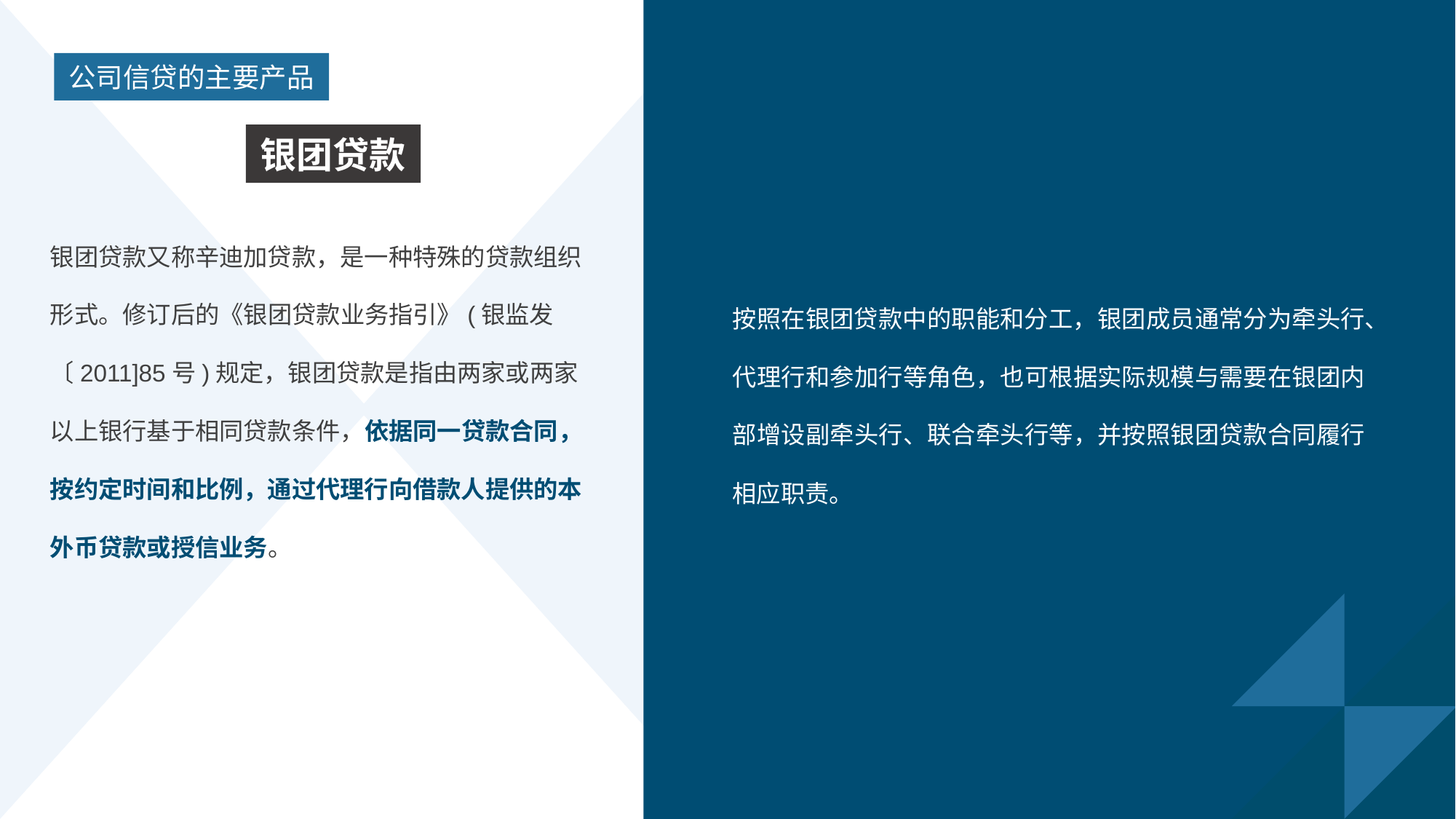

公司信贷的主要产品
银团贷款
银团贷款又称辛迪加贷款，是一种特殊的贷款组织形式。修订后的《银团贷款业务指引》(银监发〔2011]85号)规定，银团贷款是指由两家或两家以上银行基于相同贷款条件，依据同一贷款合同，按约定时间和比例，通过代理行向借款人提供的本外币贷款或授信业务。
按照在银团贷款中的职能和分工，银团成员通常分为牵头行、代理行和参加行等角色，也可根据实际规模与需要在银团内部增设副牵头行、联合牵头行等，并按照银团贷款合同履行相应职责。